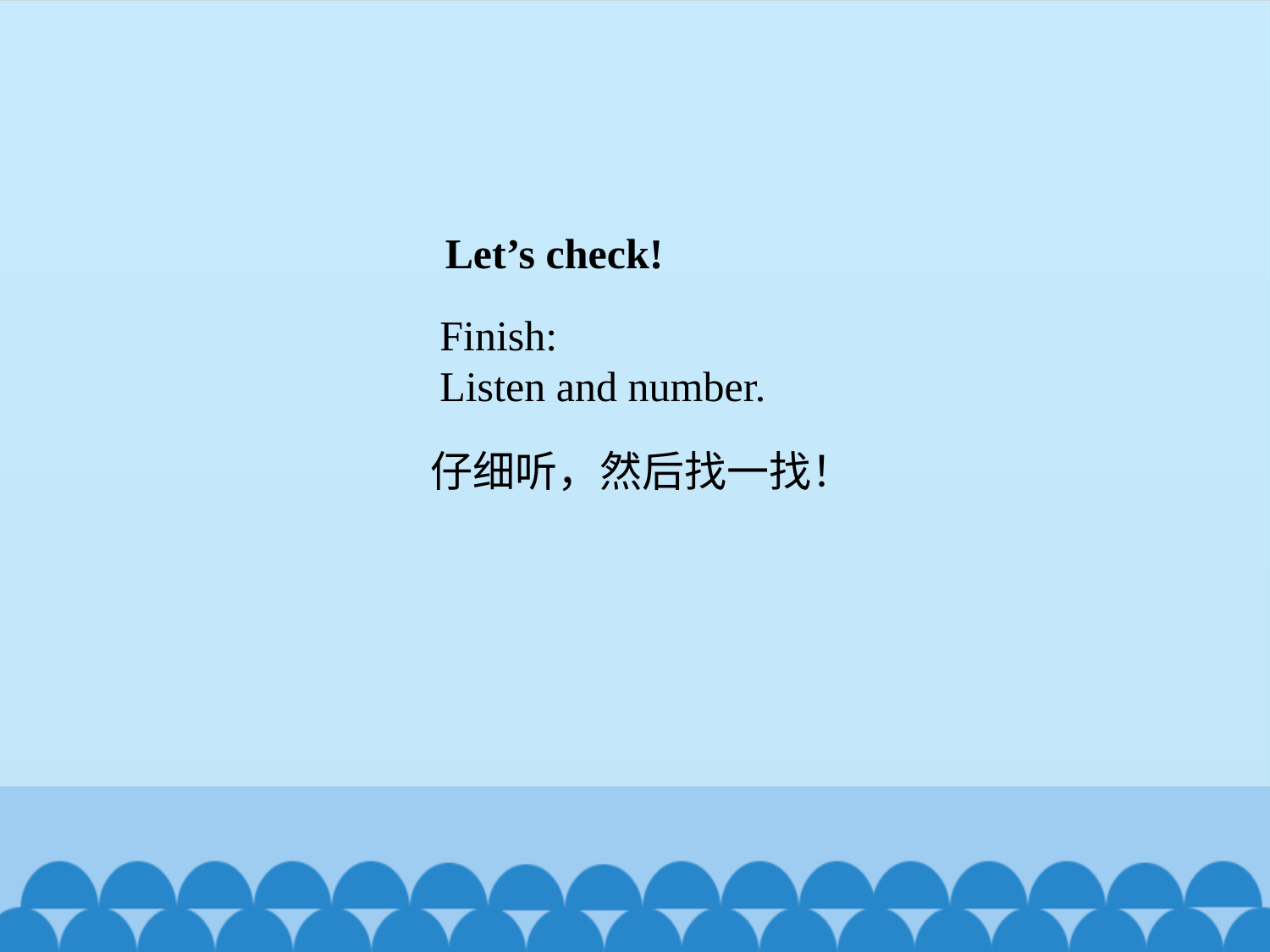

Let’s check!
Finish:
Listen and number.
仔细听，然后找一找！